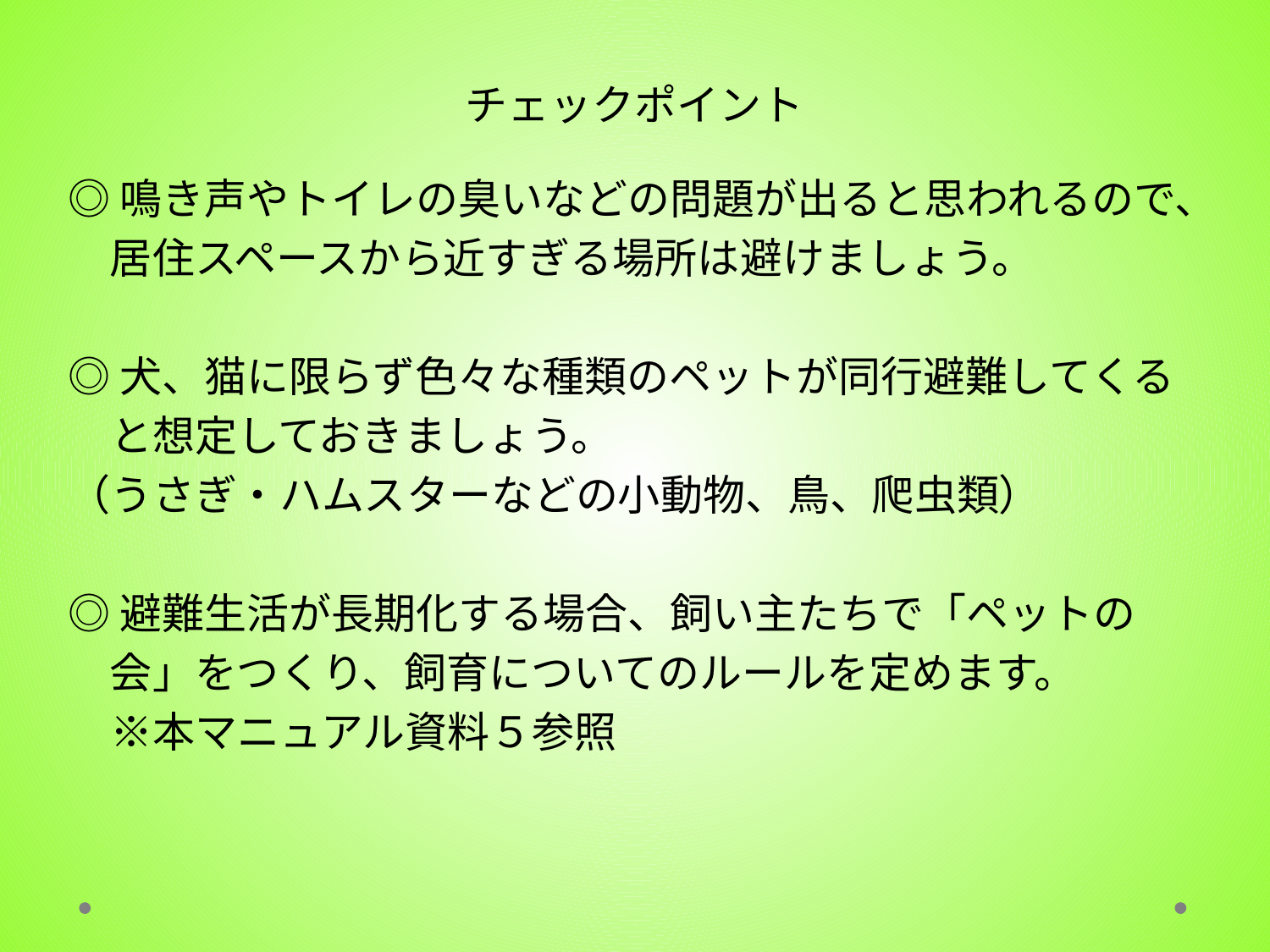

# チェックポイント
◎鳴き声やトイレの臭いなどの問題が出ると思われるので、
　居住スペースから近すぎる場所は避けましょう。

◎犬、猫に限らず色々な種類のペットが同行避難してくる
　と想定しておきましょう。
（うさぎ・ハムスターなどの小動物、鳥、爬虫類）

◎避難生活が長期化する場合、飼い主たちで「ペットの
　会」をつくり、飼育についてのルールを定めます。
　※本マニュアル資料５参照